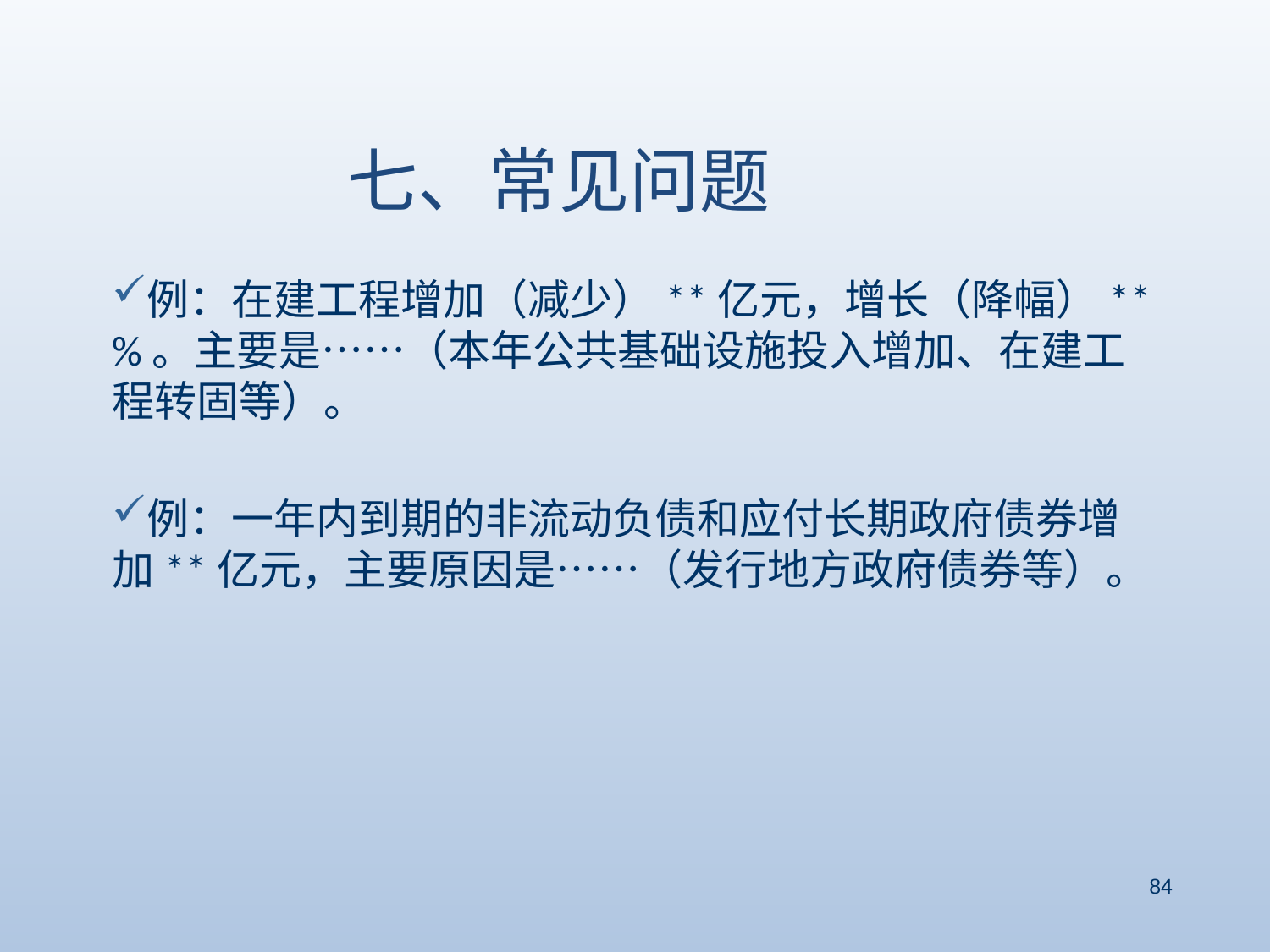

七、常见问题
例：在建工程增加（减少）**亿元，增长（降幅）**%。主要是……（本年公共基础设施投入增加、在建工程转固等）。

例：一年内到期的非流动负债和应付长期政府债券增加**亿元，主要原因是……（发行地方政府债券等）。
84